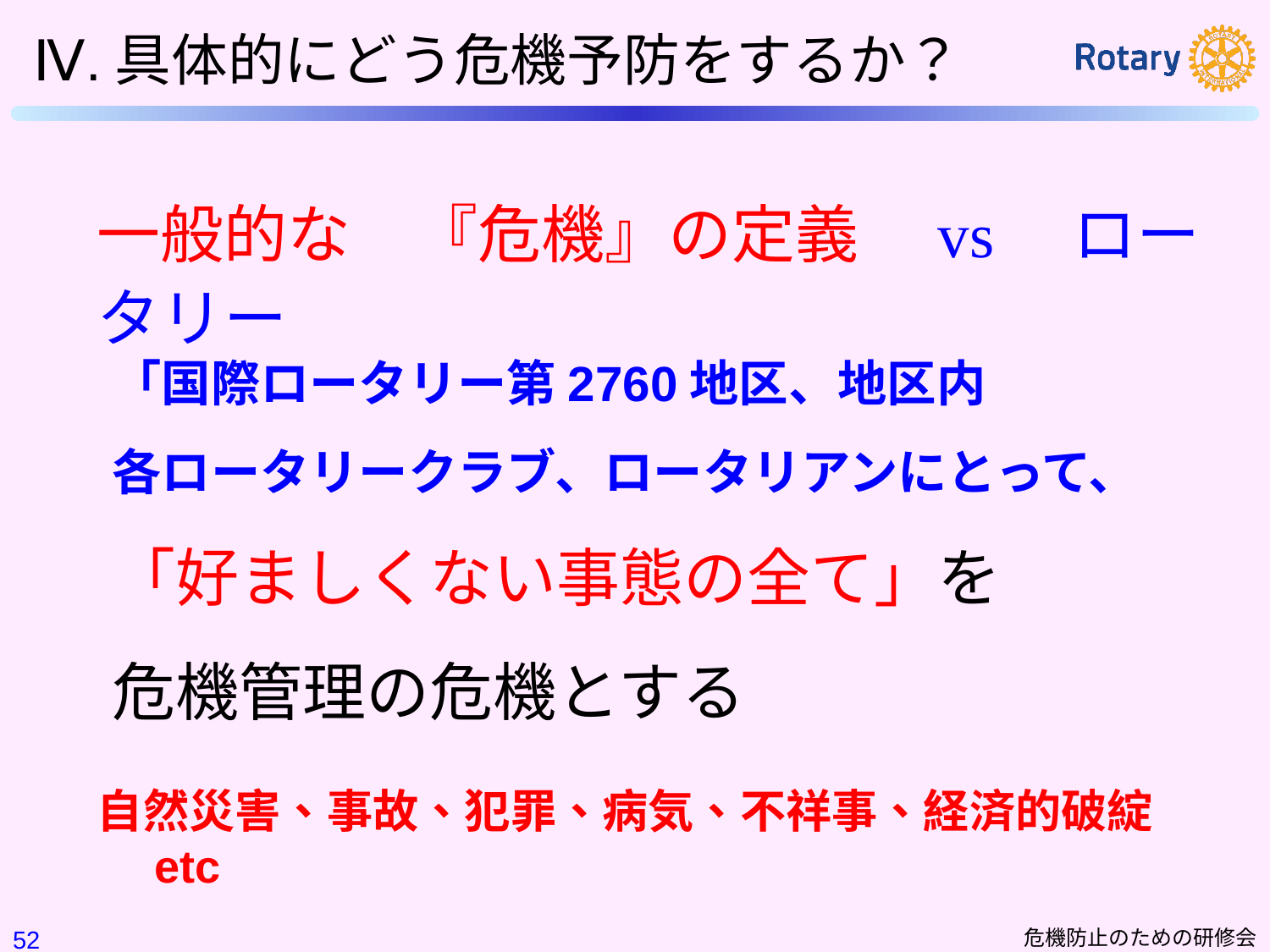

Ⅳ.具体的にどう危機予防をするか？
一般的な　『危機』の定義　vs　ロータリー
「国際ロータリー第2760地区、地区内
各ロータリークラブ、ロータリアンにとって、
「好ましくない事態の全て」を
危機管理の危機とする
自然災害、事故、犯罪、病気、不祥事、経済的破綻　etc
52
危機防止のための研修会